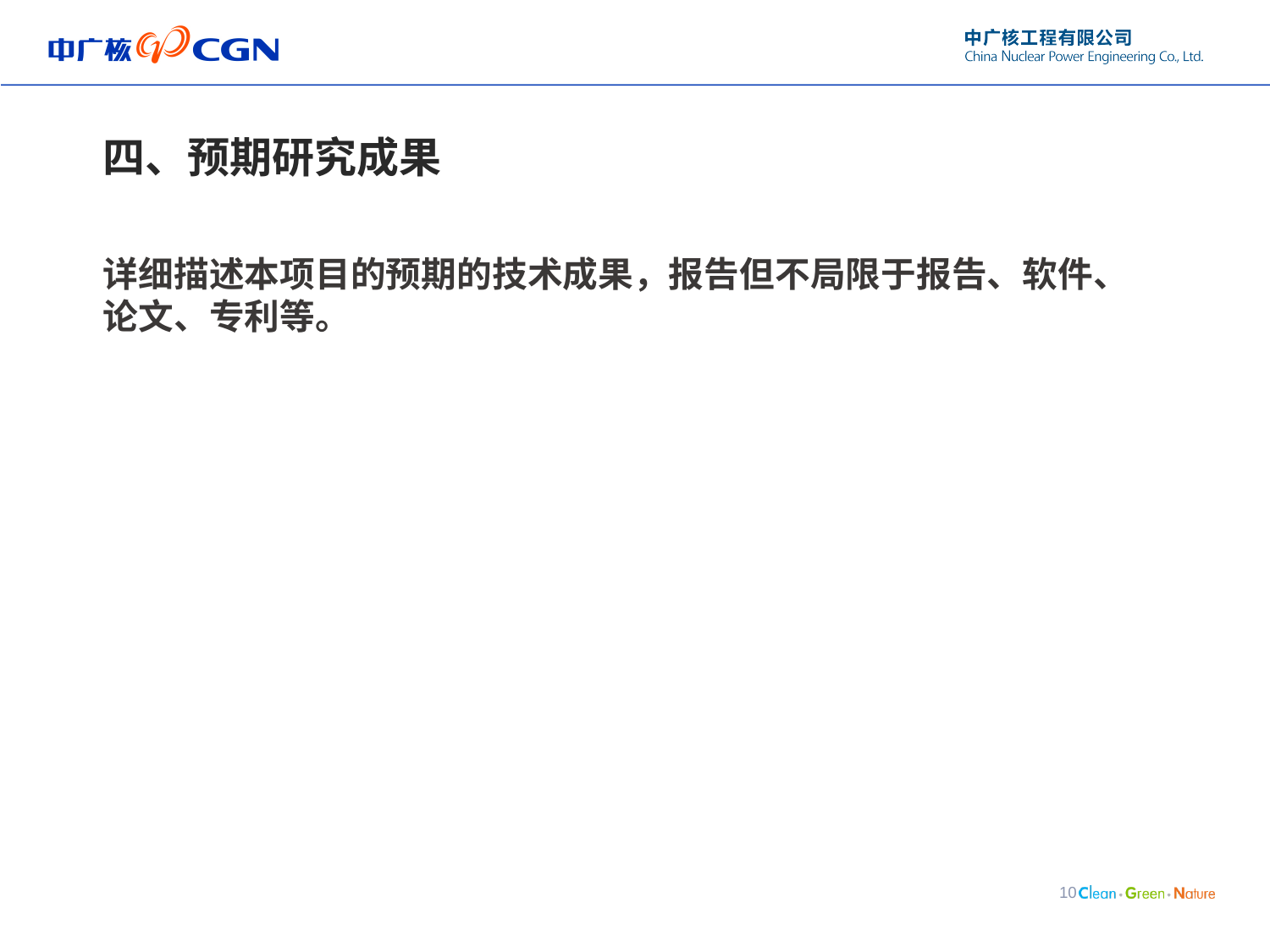

四、预期研究成果
详细描述本项目的预期的技术成果，报告但不局限于报告、软件、论文、专利等。